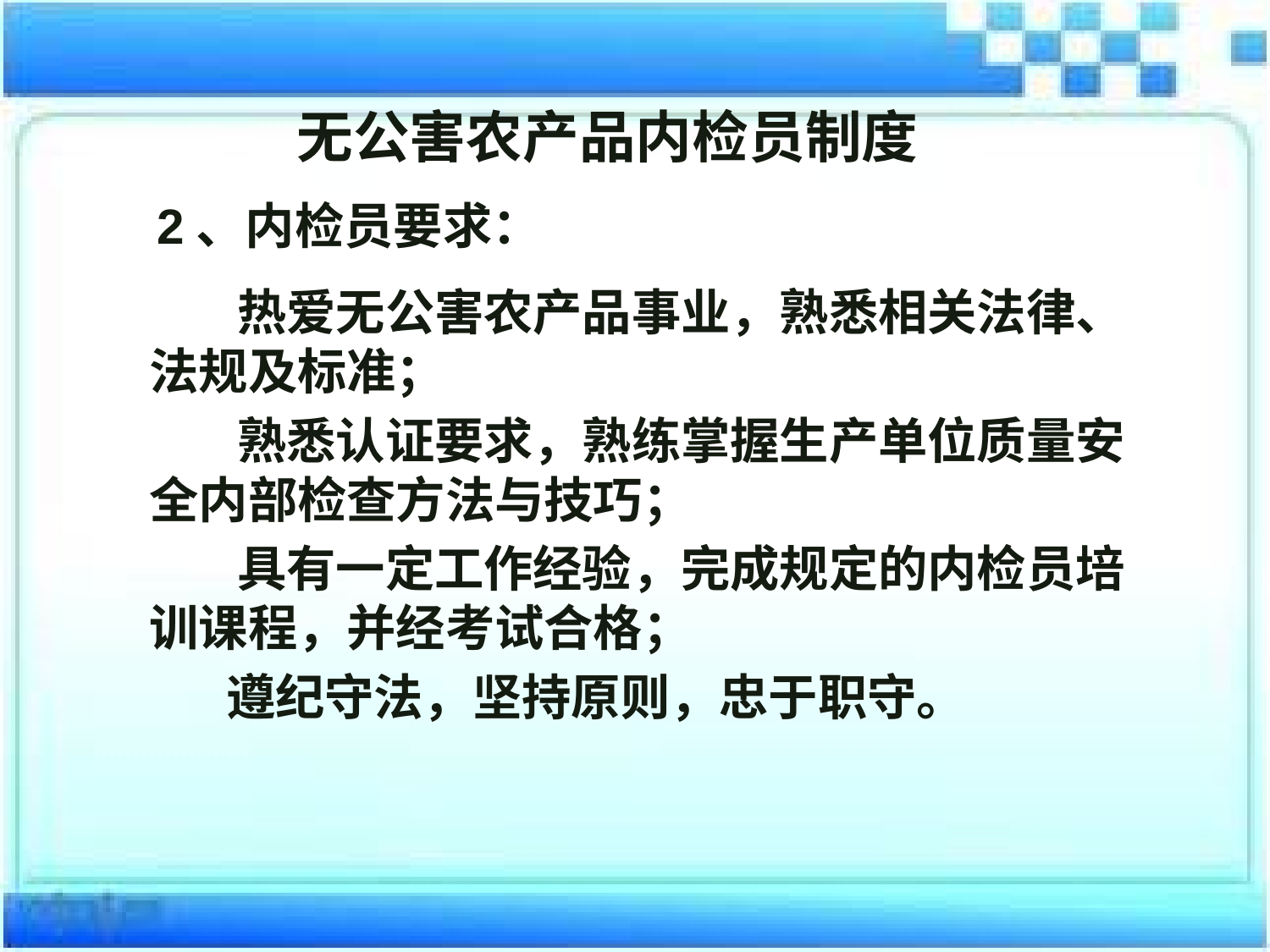

# 无公害农产品内检员制度
    2、内检员要求：
           热爱无公害农产品事业，熟悉相关法律、法规及标准；
           熟悉认证要求，熟练掌握生产单位质量安全内部检查方法与技巧；
           具有一定工作经验，完成规定的内检员培训课程，并经考试合格；
          遵纪守法，坚持原则，忠于职守。